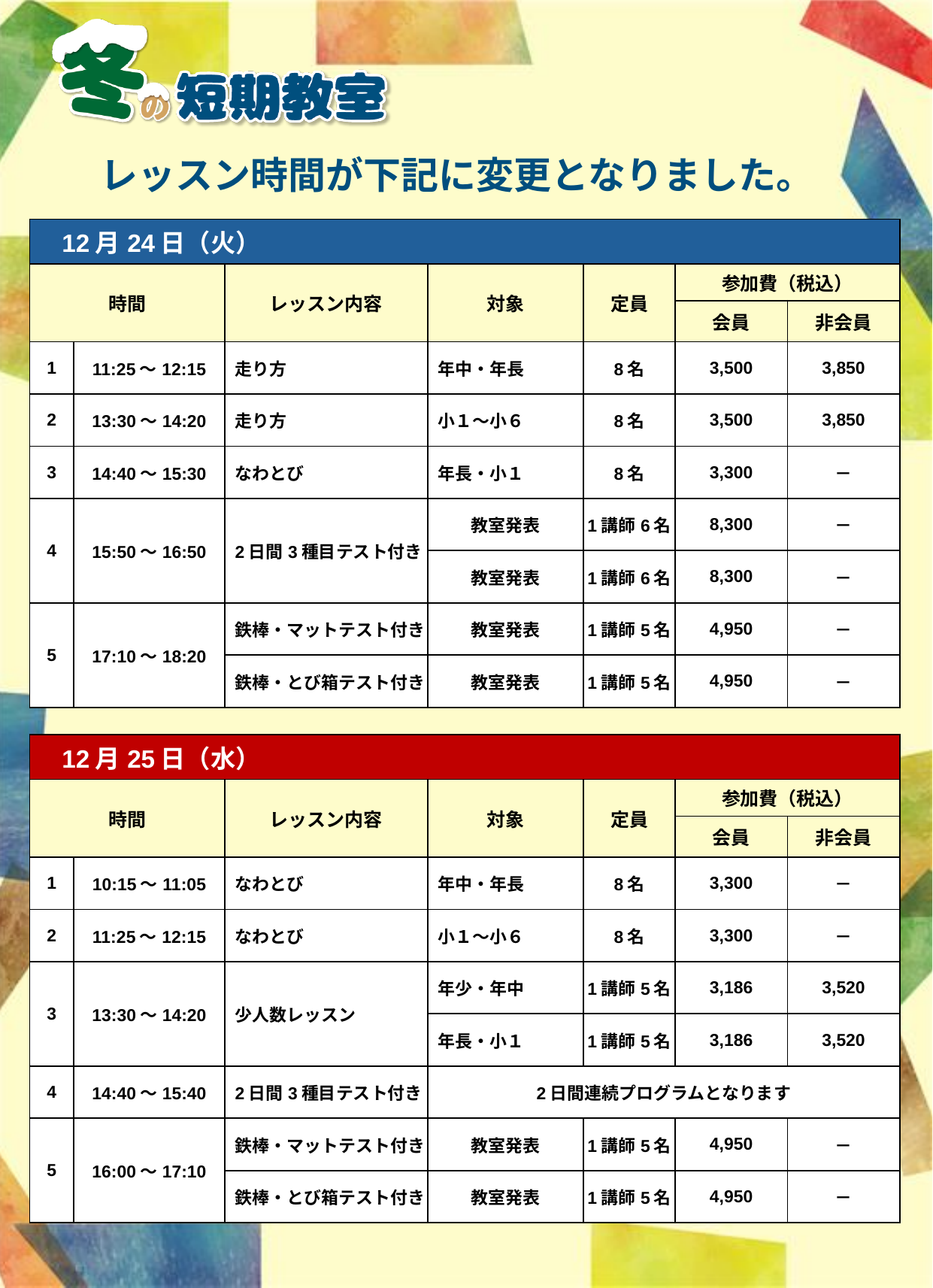

プランＢ
変更案➀
開始時間を変更
レッスン時間が下記に変更となりました。
| 12月24日（火） |  |  |  |  |  |  |
| --- | --- | --- | --- | --- | --- | --- |
| 時間 |  | レッスン内容 | 対象 | 定員 | 参加費（税込） |  |
|  |  |  |  |  | 会員 | 非会員 |
| 1 | 11:25～12:15 | 走り方 | 年中・年長 | 8名 | 3,500 | 3,850 |
| 2 | 13:30～14:20 | 走り方 | 小１～小６ | 8名 | 3,500 | 3,850 |
| 3 | 14:40～15:30 | なわとび | 年長・小１ | 8名 | 3,300 | － |
| 4 | 15:50～16:50 | 2日間3種目テスト付き | 教室発表 | 1講師6名 | 8,300 | － |
|  |  |  | 教室発表 | 1講師6名 | 8,300 | － |
| 5 | 17:10～18:20 | 鉄棒・マットテスト付き | 教室発表 | 1講師5名 | 4,950 | － |
|  |  | 鉄棒・とび箱テスト付き | 教室発表 | 1講師5名 | 4,950 | － |
テスト付きクラスの対象を入力してから印刷してください
| 12月25日（水） |  |  |  |  |  |  |
| --- | --- | --- | --- | --- | --- | --- |
| 時間 |  | レッスン内容 | 対象 | 定員 | 参加費（税込） |  |
|  |  |  |  |  | 会員 | 非会員 |
| 1 | 10:15～11:05 | なわとび | 年中・年長 | 8名 | 3,300 | － |
| 2 | 11:25～12:15 | なわとび | 小１～小６ | 8名 | 3,300 | － |
| 3 | 13:30～14:20 | 少人数レッスン | 年少・年中 | 1講師5名 | 3,186 | 3,520 |
|  |  |  | 年長・小１ | 1講師5名 | 3,186 | 3,520 |
| 4 | 14:40～15:40 | 2日間3種目テスト付き | 2日間連続プログラムとなります |  |  |  |
| 5 | 16:00～17:10 | 鉄棒・マットテスト付き | 教室発表 | 1講師5名 | 4,950 | － |
|  |  | 鉄棒・とび箱テスト付き | 教室発表 | 1講師5名 | 4,950 | － |
テスト付きクラスの対象を入力してから印刷してください